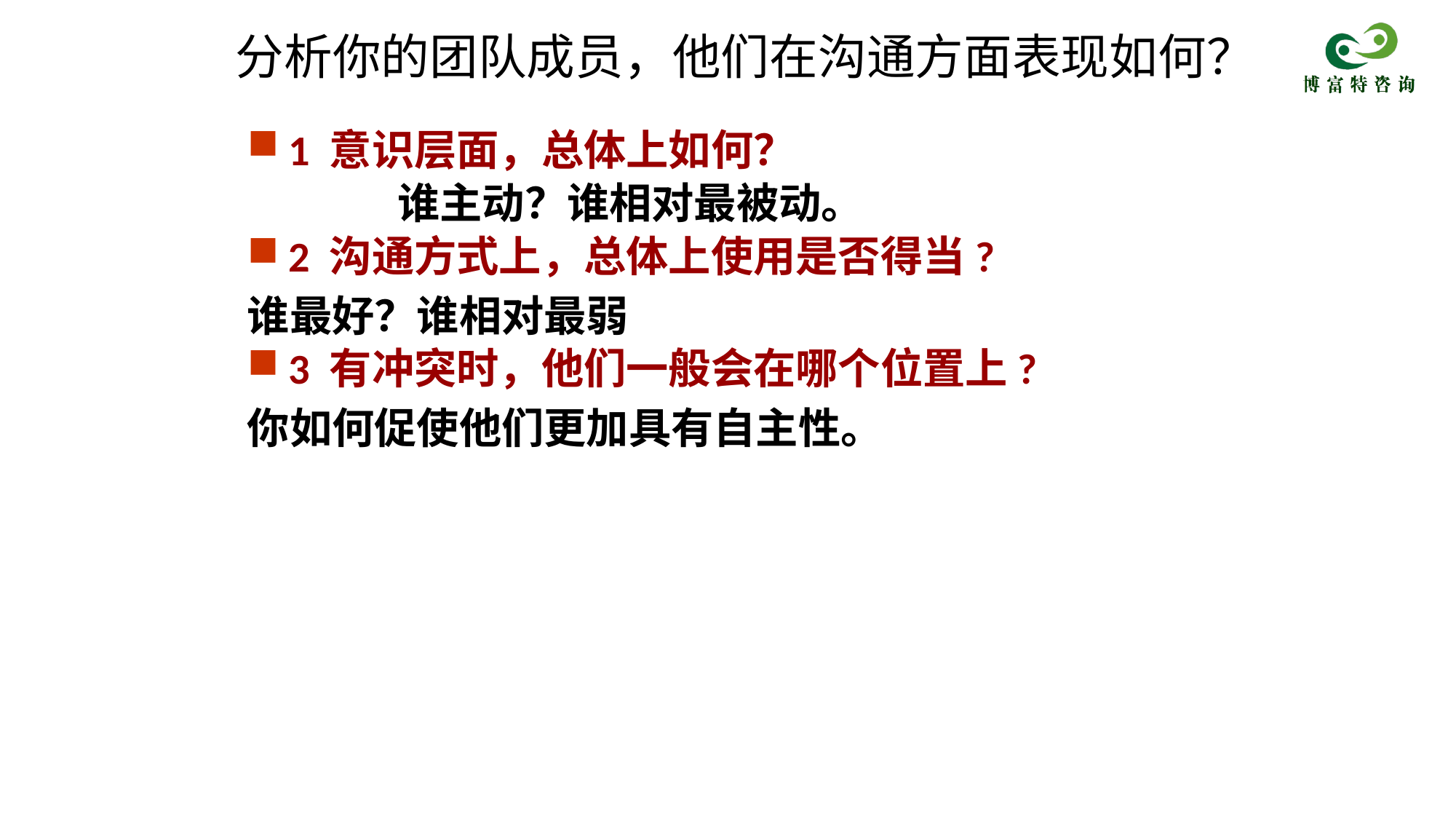

# 分析你的团队成员，他们在沟通方面表现如何？
1 意识层面，总体上如何？
		谁主动？谁相对最被动。
2 沟通方式上，总体上使用是否得当?
谁最好？谁相对最弱
3 有冲突时，他们一般会在哪个位置上?
你如何促使他们更加具有自主性。